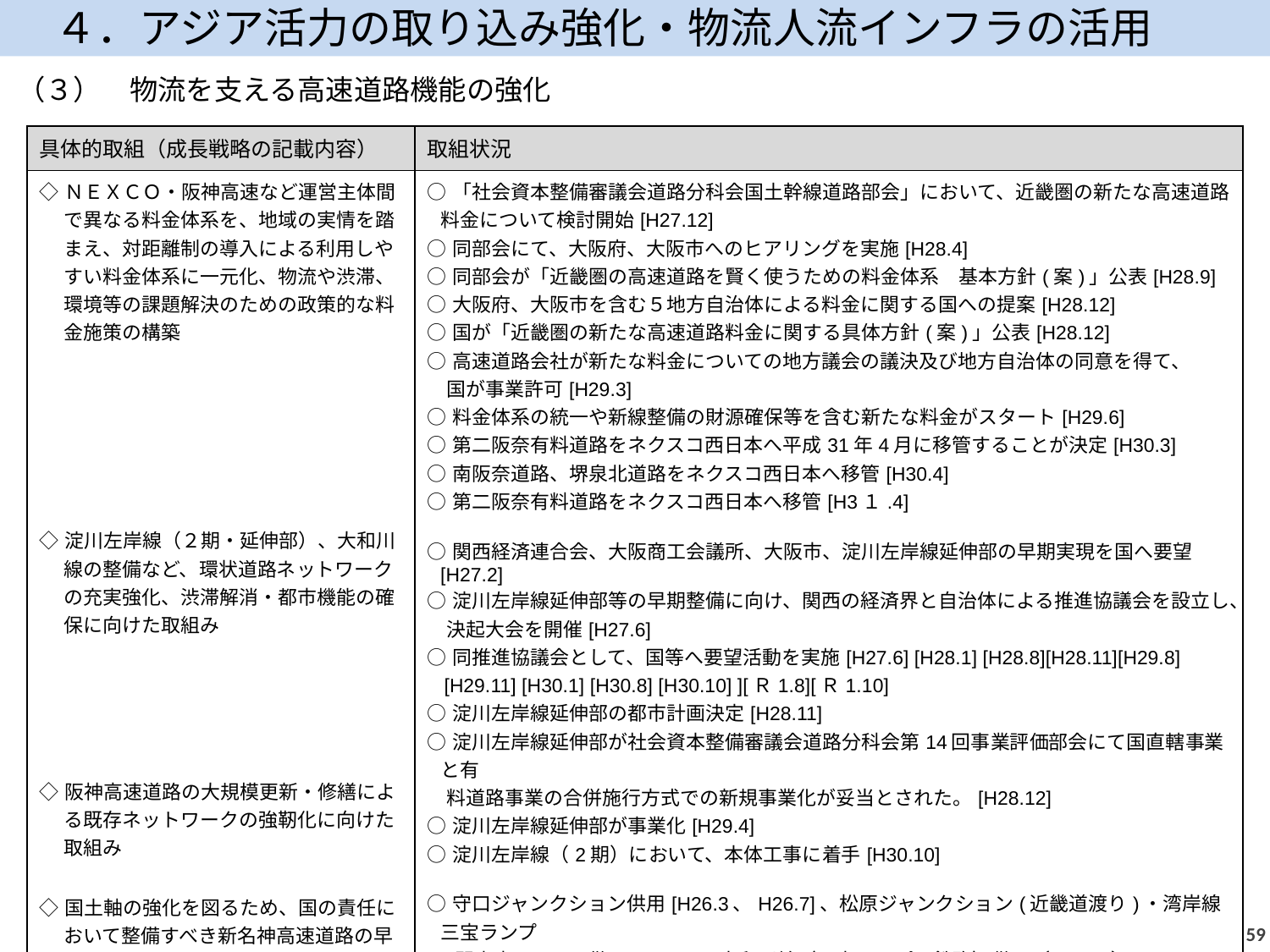

４．アジア活力の取り込み強化・物流人流インフラの活用
（３）　物流を支える高速道路機能の強化
| 具体的取組（成長戦略の記載内容） | 取組状況 |
| --- | --- |
| ◇ＮＥＸＣＯ・阪神高速など運営主体間で異なる料金体系を、地域の実情を踏まえ、対距離制の導入による利用しやすい料金体系に一元化、物流や渋滞、環境等の課題解決のための政策的な料金施策の構築 ◇淀川左岸線（２期・延伸部）、大和川線の整備など、環状道路ネットワークの充実強化、渋滞解消・都市機能の確保に向けた取組み ◇阪神高速道路の大規模更新・修繕による既存ネットワークの強靭化に向けた取組み ◇国土軸の強化を図るため、国の責任において整備すべき新名神高速道路の早期全線整備に向けた取組み 　（全線早期整備を国に要望　等） | ○「社会資本整備審議会道路分科会国土幹線道路部会」において、近畿圏の新たな高速道路料金について検討開始[H27.12] ○同部会にて、大阪府、大阪市へのヒアリングを実施[H28.4] ○同部会が「近畿圏の高速道路を賢く使うための料金体系　基本方針(案)」公表[H28.9] ○大阪府、大阪市を含む５地方自治体による料金に関する国への提案[H28.12] ○国が「近畿圏の新たな高速道路料金に関する具体方針(案)」公表[H28.12] ○高速道路会社が新たな料金についての地方議会の議決及び地方自治体の同意を得て、 国が事業許可[H29.3] ○料金体系の統一や新線整備の財源確保等を含む新たな料金がスタート[H29.6] ○第二阪奈有料道路をネクスコ西日本へ平成31年4月に移管することが決定[H30.3] ○南阪奈道路、堺泉北道路をネクスコ西日本へ移管[H30.4] ○第二阪奈有料道路をネクスコ西日本へ移管[H3１.4] ○関西経済連合会、大阪商工会議所、大阪市、淀川左岸線延伸部の早期実現を国へ要望[H27.2] ○淀川左岸線延伸部等の早期整備に向け、関西の経済界と自治体による推進協議会を設立し、 決起大会を開催[H27.6] ○同推進協議会として、国等へ要望活動を実施[H27.6] [H28.1] [H28.8][H28.11][H29.8] [H29.11] [H30.1] [H30.8] [H30.10] ][Ｒ1.8][Ｒ1.10] ○淀川左岸線延伸部の都市計画決定[H28.11] ○淀川左岸線延伸部が社会資本整備審議会道路分科会第14回事業評価部会にて国直轄事業と有 料道路事業の合併施行方式での新規事業化が妥当とされた。[H28.12] ○淀川左岸線延伸部が事業化[H29.4] ○淀川左岸線（2期）において、本体工事に着手[H30.10] ○守口ジャンクション供用[H26.3、H26.7]、松原ジャンクション(近畿道渡り)・湾岸線三宝ランプ (関空方面入口)供用[H27.3]、大和川線（三宝ランプ～鉄砲）供用〔H29.1〕 ○阪神高速が大規模更新・修繕事業の実施について国の許可を受け、H27年度より着手[H27.3] 　 ○新名神高速道路の抜本的見直し区間の早期着工について、国等に要望 　 抜本的見直し区間（高槻～八幡間）について、国が着工許可［H24.4］ ○高槻～川西間開通［H29.12］、川西～神戸間開通［H30.3］ |
59